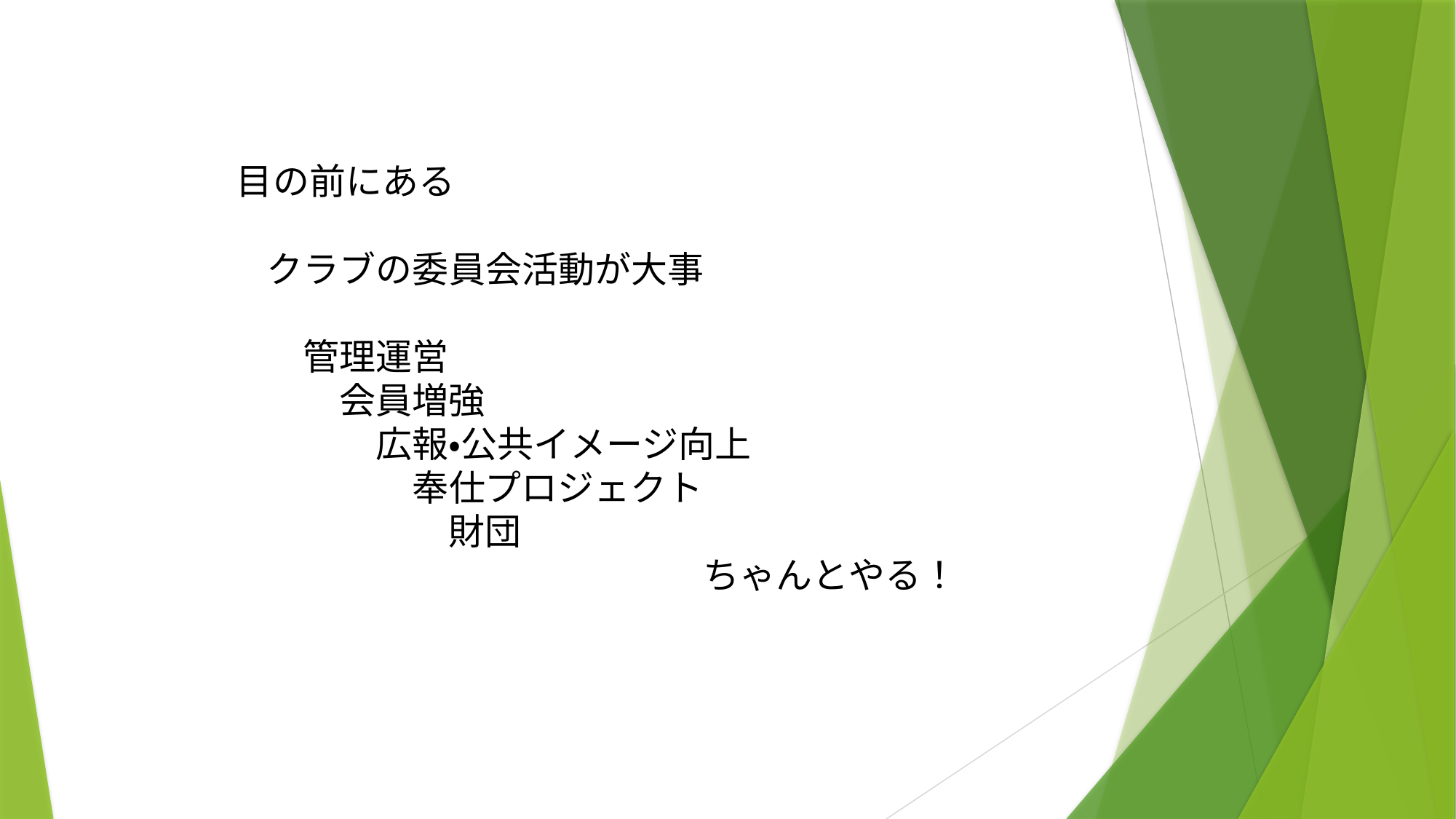

目の前にある

　　クラブの委員会活動が大事

　　　管理運営
　　　　会員増強
　　　　　広報・公共イメージ向上
　　　　　　奉仕プロジェクト
　　　　　　　財団
　　　　　　　　　　　　　　ちゃんとやる！